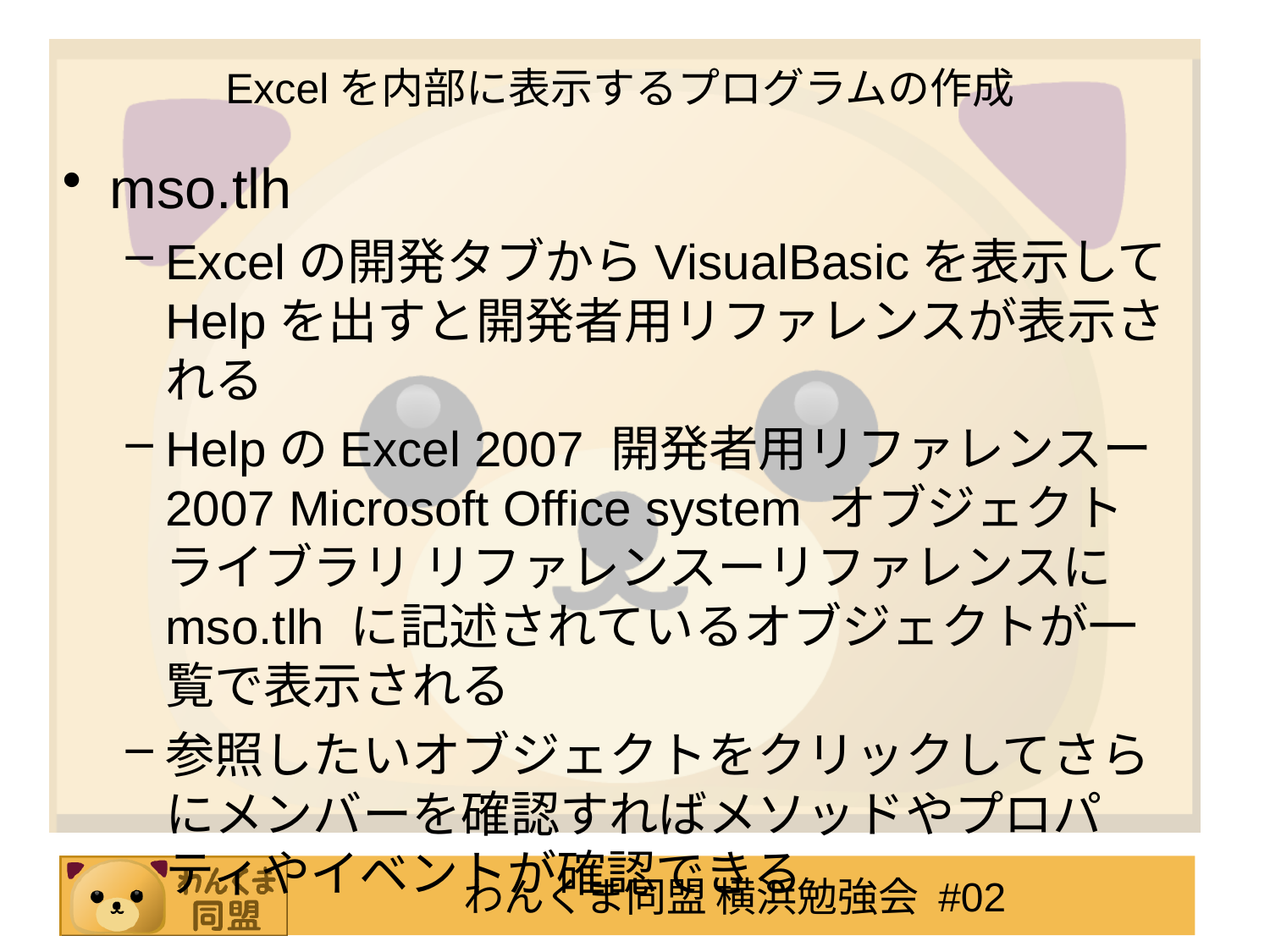

# Excelを内部に表示するプログラムの作成
mso.tlh
Excelの開発タブからVisualBasicを表示してHelpを出すと開発者用リファレンスが表示される
HelpのExcel 2007 開発者用リファレンスー2007 Microsoft Office system オブジェクト ライブラリ リファレンスーリファレンスに mso.tlh に記述されているオブジェクトが一覧で表示される
参照したいオブジェクトをクリックしてさらにメンバーを確認すればメソッドやプロパティやイベントが確認できる